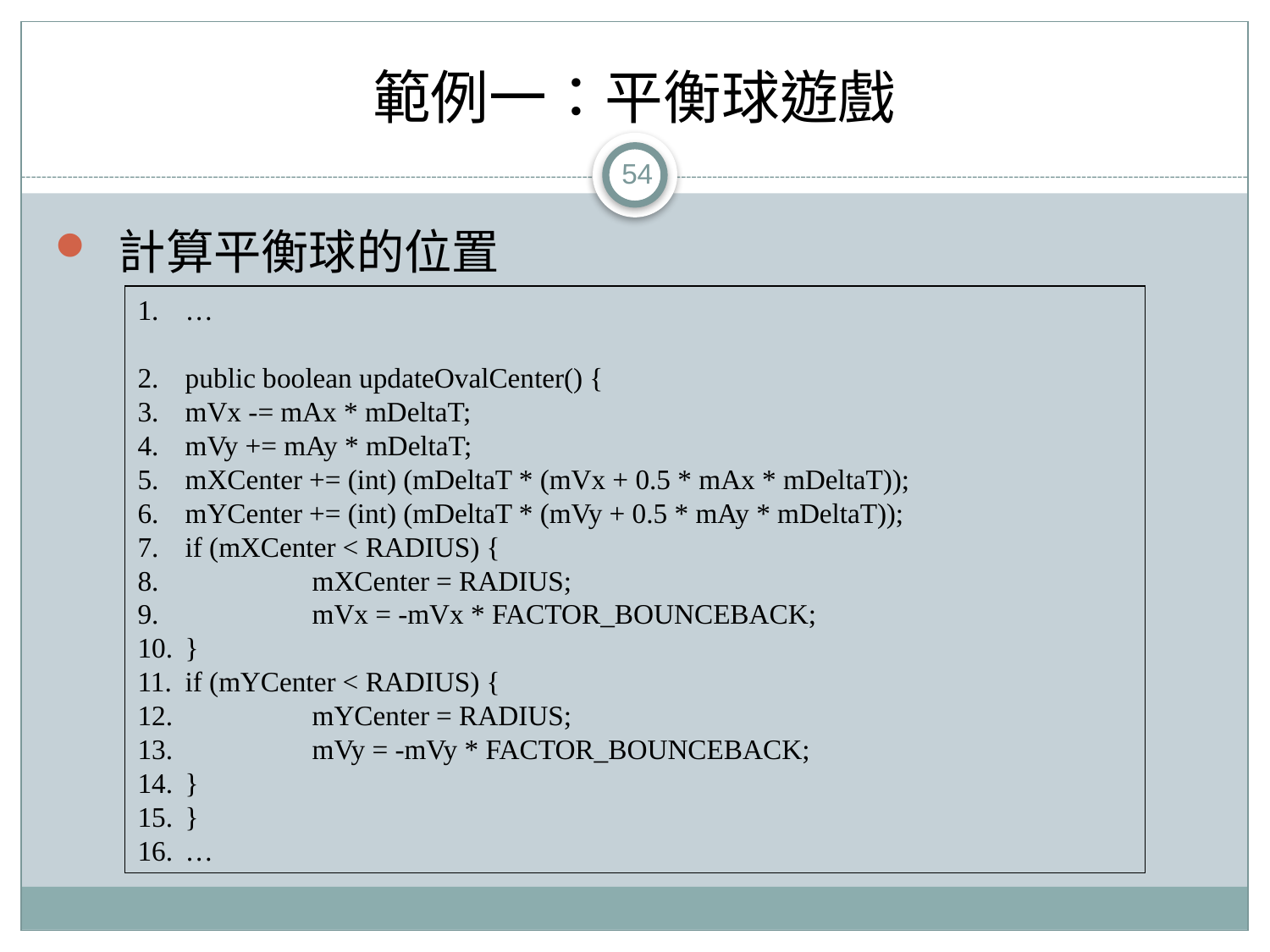

# 範例一：平衡球遊戲
54
計算平衡球的位置

…

public boolean updateOvalCenter() {
mVx -= mAx * mDeltaT;
mVy += mAy * mDeltaT;
mXCenter += (int) (mDeltaT * (mVx + 0.5 * mAx * mDeltaT));
mYCenter += (int) (mDeltaT * (mVy + 0.5 * mAy * mDeltaT));
if (mXCenter < RADIUS) {
	mXCenter = RADIUS;
	mVx = -mVx * FACTOR_BOUNCEBACK;
}
if (mYCenter < RADIUS) {
	mYCenter = RADIUS;
	mVy = -mVy * FACTOR_BOUNCEBACK;
}
}
…